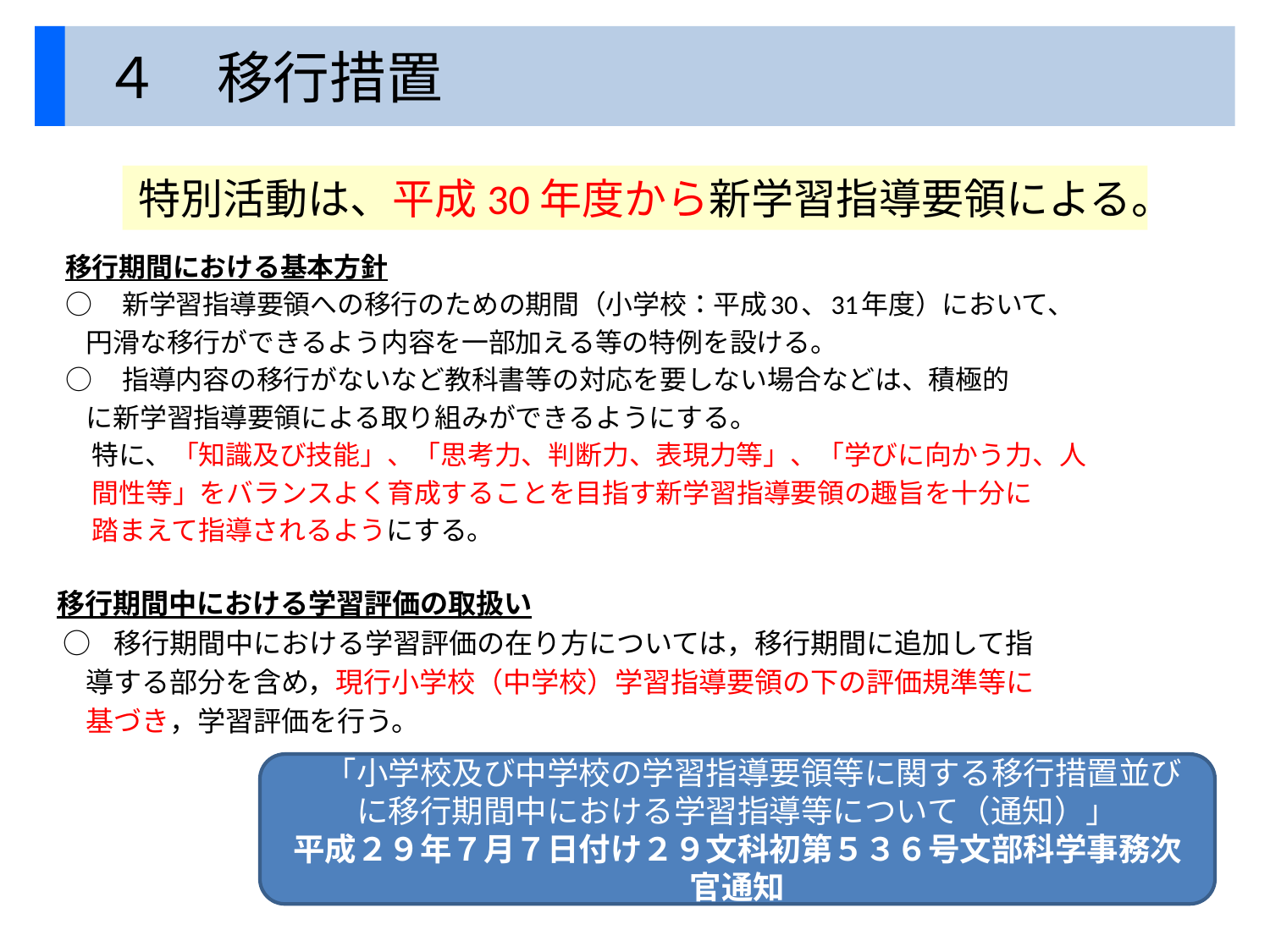

４　移行措置

特別活動は、平成30年度から新学習指導要領による。

移行期間における基本方針
○　新学習指導要領への移行のための期間（小学校：平成30、31年度）において、
   円滑な移行ができるよう内容を一部加える等の特例を設ける。
○　指導内容の移行がないなど教科書等の対応を要しない場合などは、積極的
   に新学習指導要領による取り組みができるようにする。
　特に、「知識及び技能」、「思考力、判断力、表現力等」、「学びに向かう力、人
　間性等」をバランスよく育成することを目指す新学習指導要領の趣旨を十分に
　踏まえて指導されるようにする。

移行期間中における学習評価の取扱い
 ○   移行期間中における学習評価の在り方については，移行期間に追加して指
    導する部分を含め，現行小学校（中学校）学習指導要領の下の評価規準等に
    基づき，学習評価を行う。
　「小学校及び中学校の学習指導要領等に関する移行措置並びに移行期間中における学習指導等について（通知）」
平成２９年７月７日付け２９文科初第５３６号文部科学事務次官通知